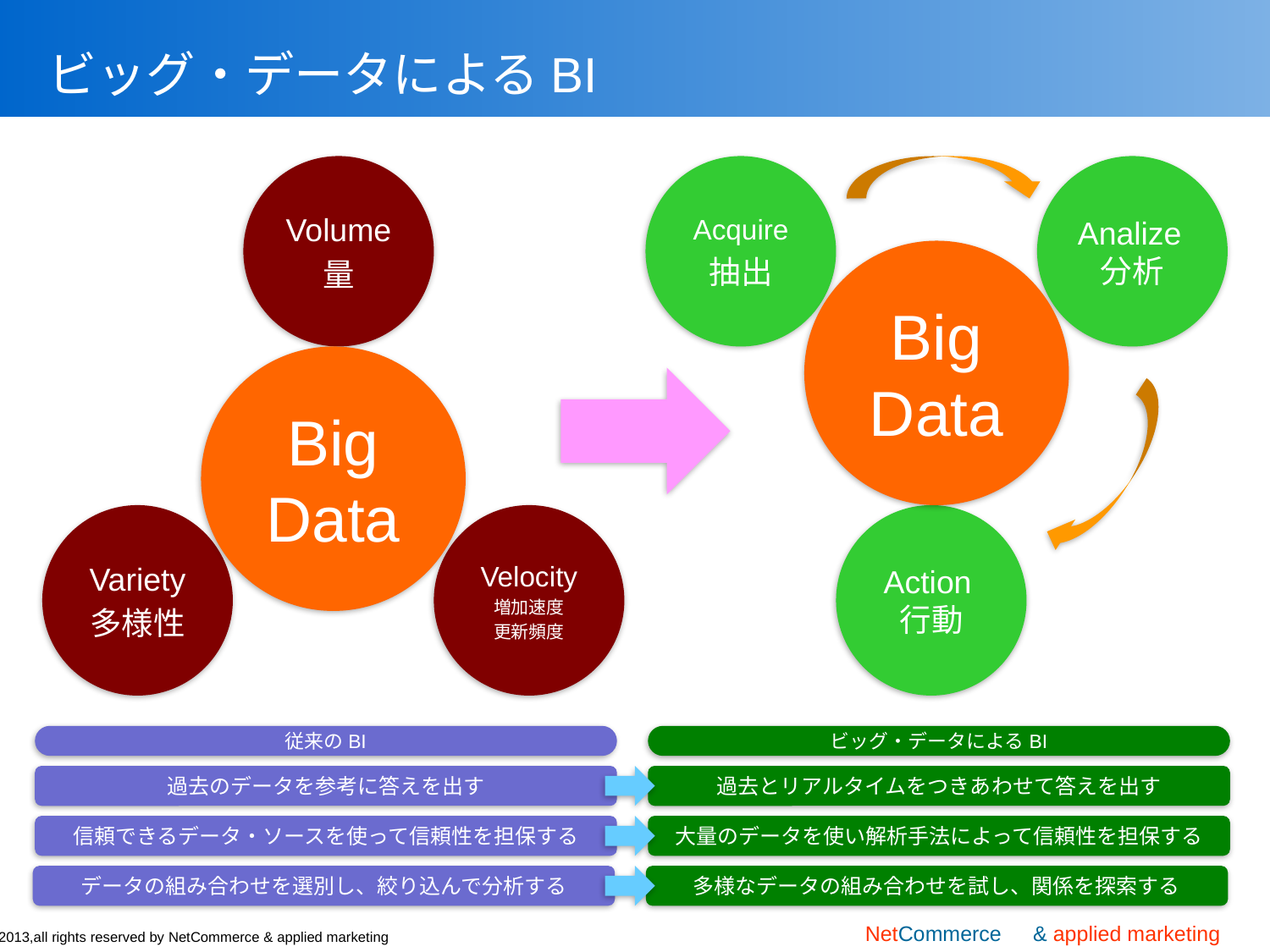

# ビッグ・データによるBI
Volume
量
Acquire
抽出

Analize分析
Big
Data

Action行動
Big
Data
Variety
多様性
Velocity
増加速度
更新頻度
従来のBI
ビッグ・データによるBI
過去のデータを参考に答えを出す

過去とリアルタイムをつきあわせて答えを出す
信頼できるデータ・ソースを使って信頼性を担保する

大量のデータを使い解析手法によって信頼性を担保する
データの組み合わせを選別し、絞り込んで分析する

多様なデータの組み合わせを試し、関係を探索する